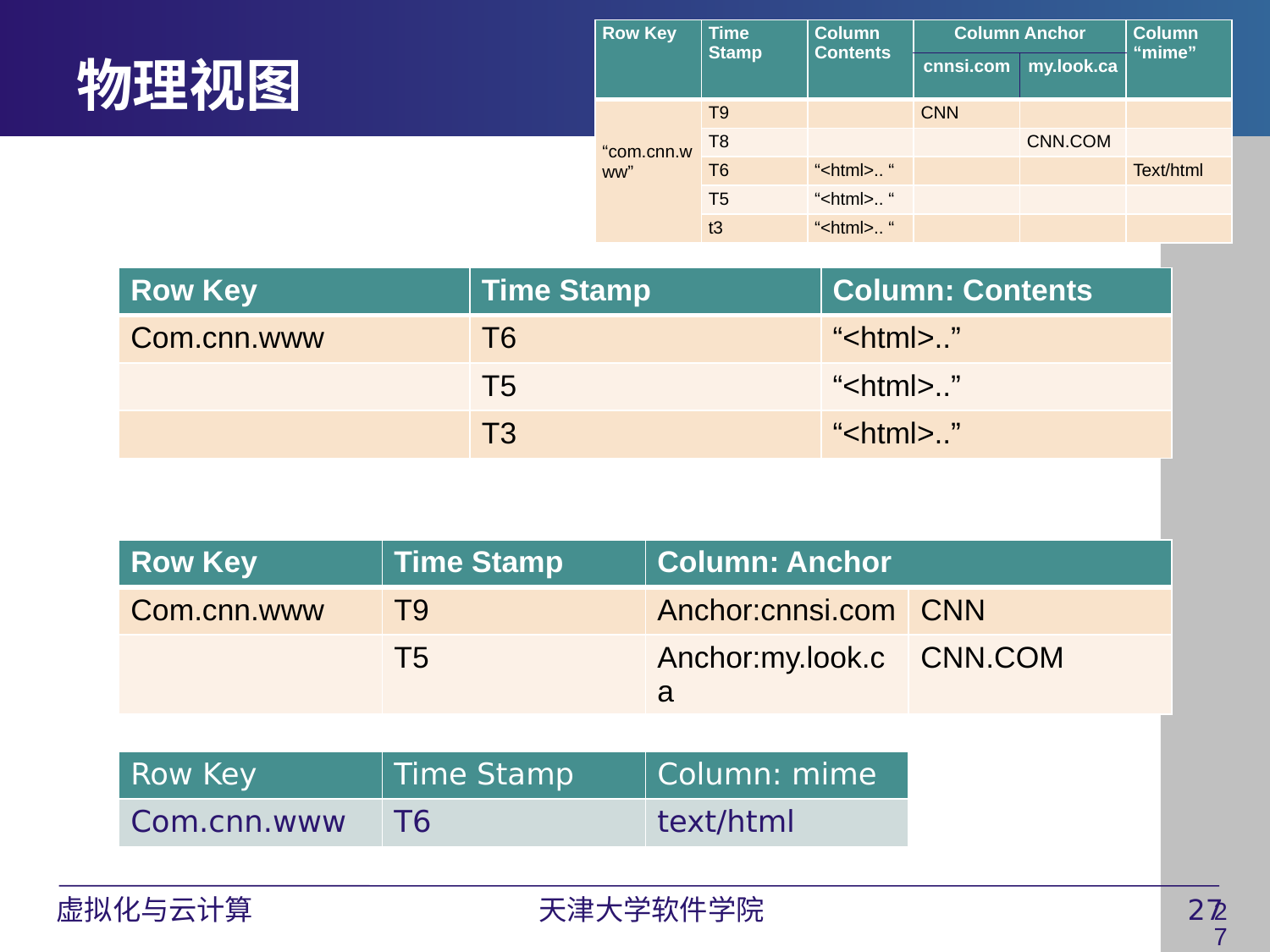

| Row Key | Time Stamp | Column Contents | Column Anchor |  | Column “mime” |
| --- | --- | --- | --- | --- | --- |
|  |  |  | cnnsi.com | my.look.ca |  |
| “com.cnn.www” | T9 |  | CNN |  |  |
|  | T8 |  |  | CNN.COM |  |
|  | T6 | “<html>.. “ |  |  | Text/html |
|  | T5 | “<html>.. “ |  |  |  |
|  | t3 | “<html>.. “ |  |  |  |
# 物理视图

| Row Key | Time Stamp | Column: Contents |
| --- | --- | --- |
| Com.cnn.www | T6 | “<html>..” |
|  | T5 | “<html>..” |
|  | T3 | “<html>..” |
| Row Key | Time Stamp | Column: Anchor |  |
| --- | --- | --- | --- |
| Com.cnn.www | T9 | Anchor:cnnsi.com | CNN |
|  | T5 | Anchor:my.look.ca | CNN.COM |
| Row Key | Time Stamp | Column: mime |
| --- | --- | --- |
| Com.cnn.www | T6 | text/html |
27